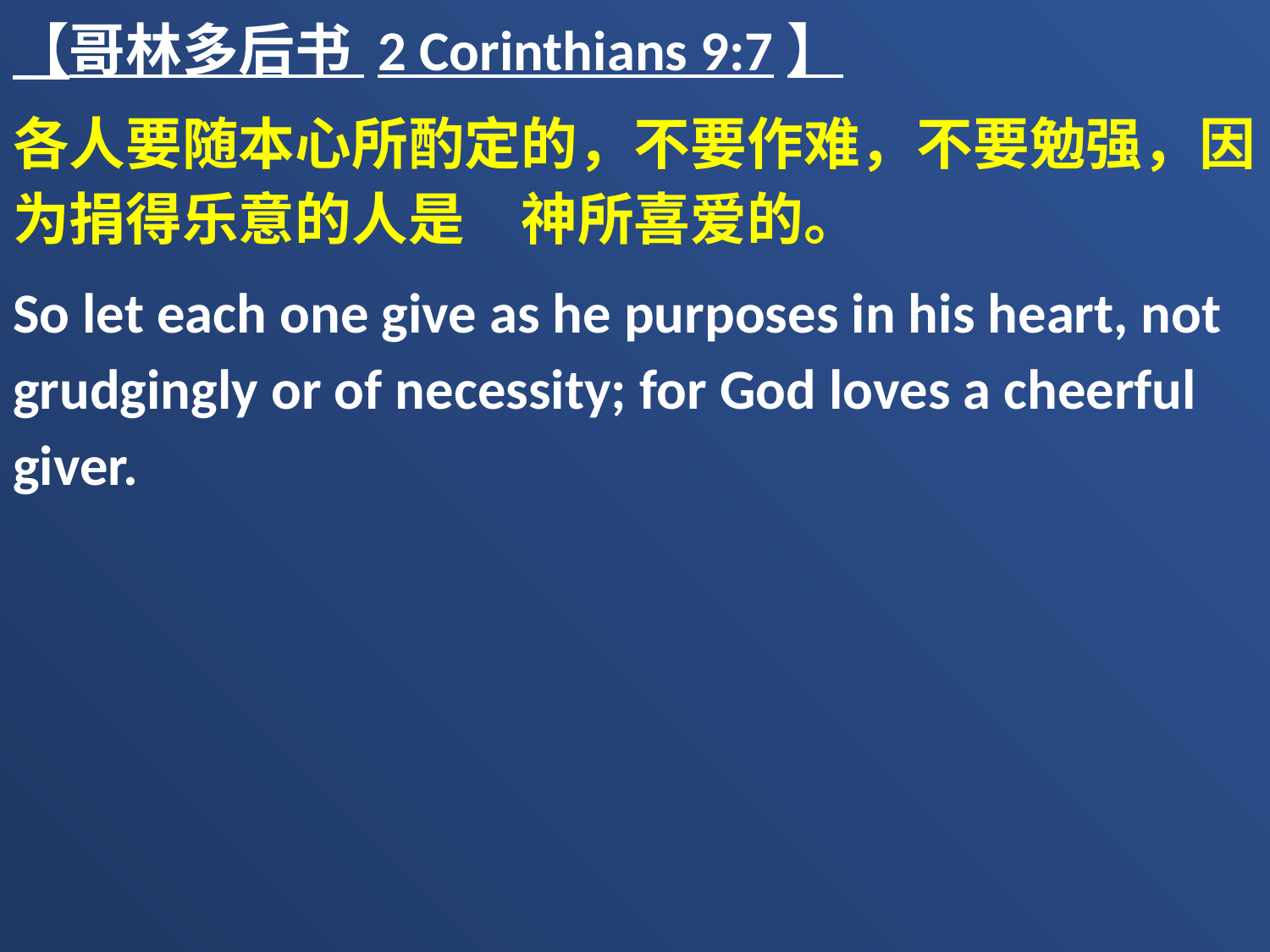

【哥林多后书 2 Corinthians 9:7】
各人要随本心所酌定的，不要作难，不要勉强，因为捐得乐意的人是　神所喜爱的。
So let each one give as he purposes in his heart, not grudgingly or of necessity; for God loves a cheerful giver.